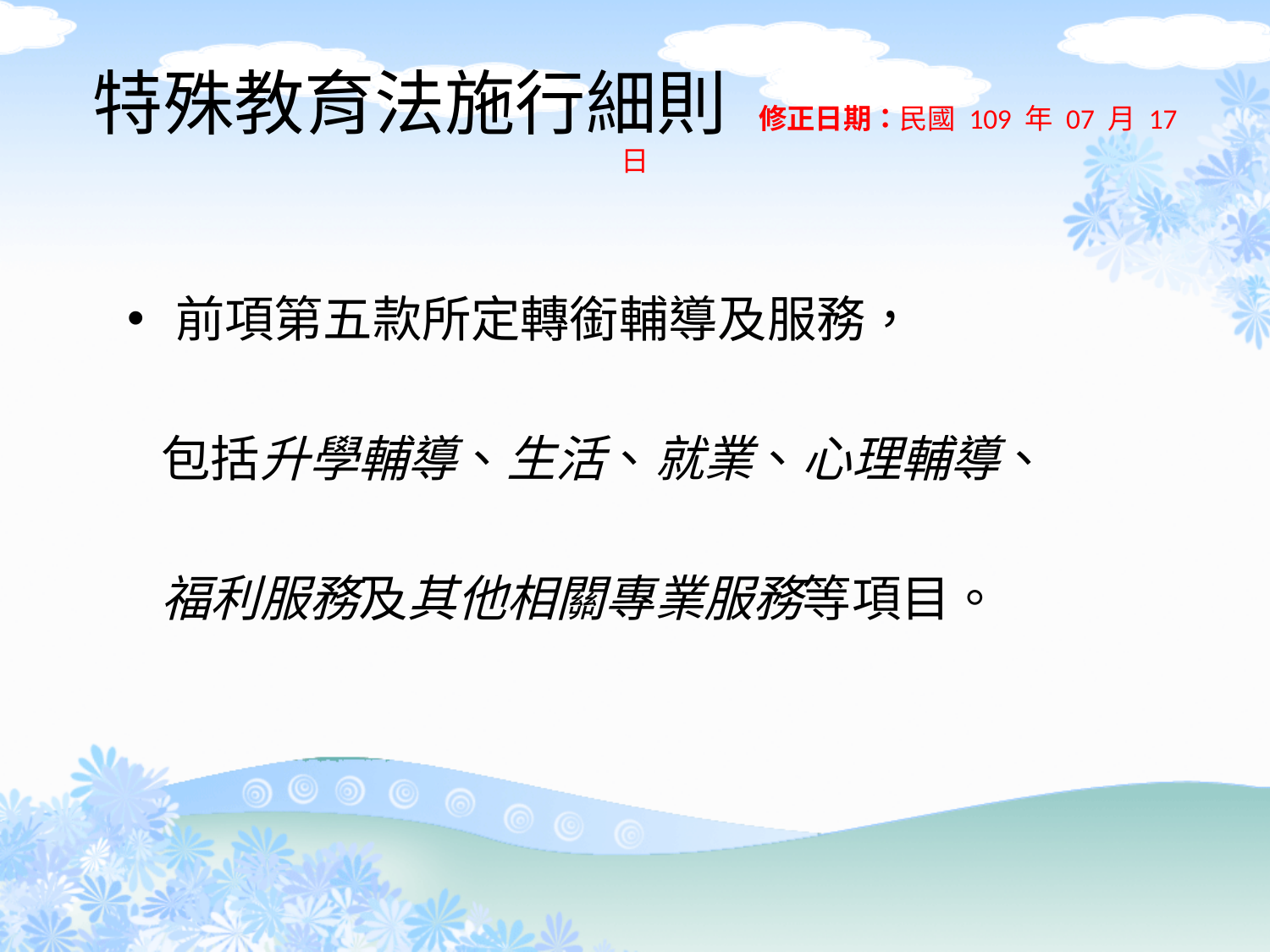

# 特殊教育法施行細則  修正日期：民國 109 年 07 月 17 日
前項第五款所定轉銜輔導及服務，
  包括升學輔導、生活、就業、心理輔導、
  福利服務及其他相關專業服務等項目。